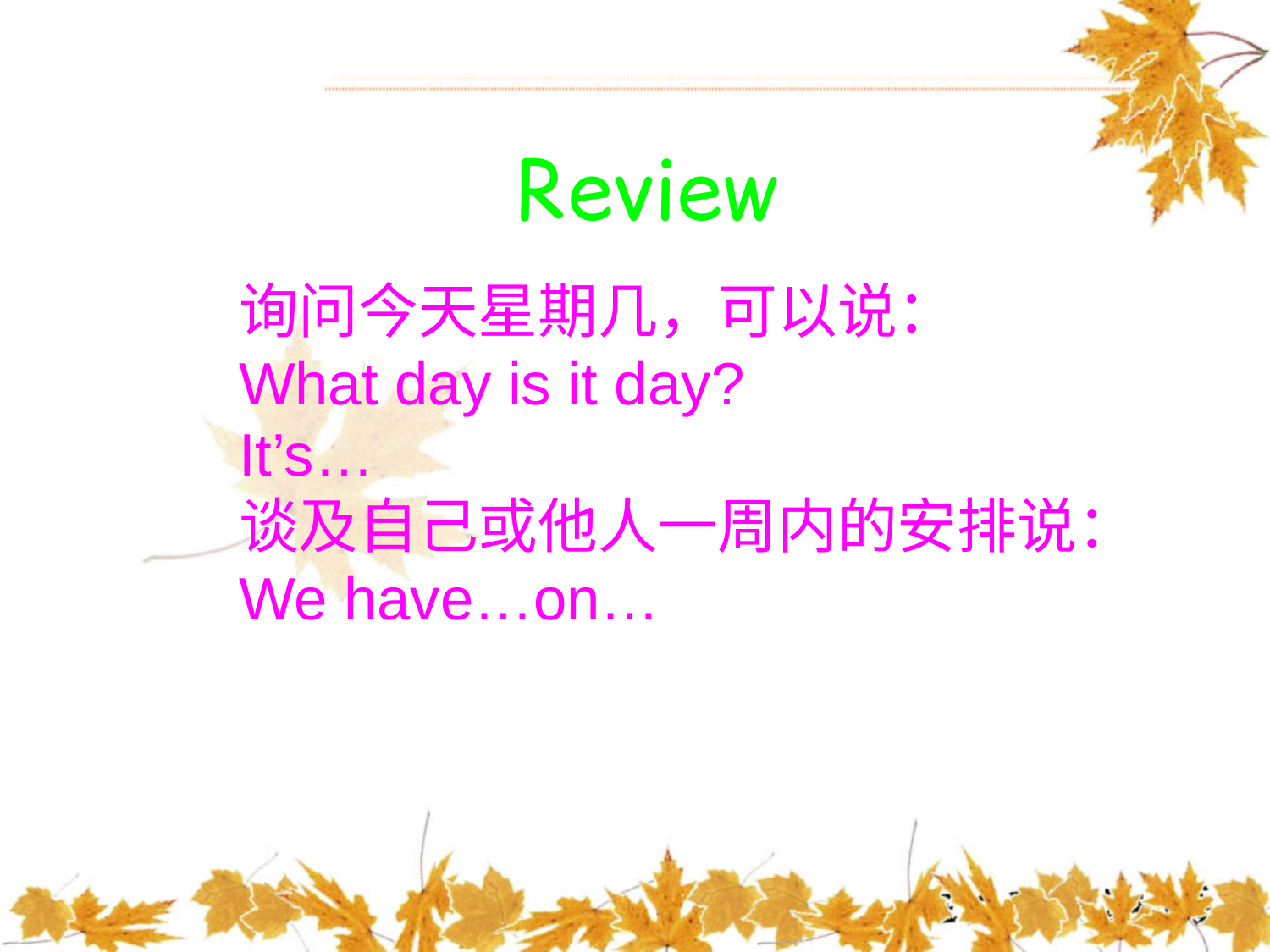

Review
询问今天星期几，可以说：
What day is it day?
It’s…
谈及自己或他人一周内的安排说：
We have…on…